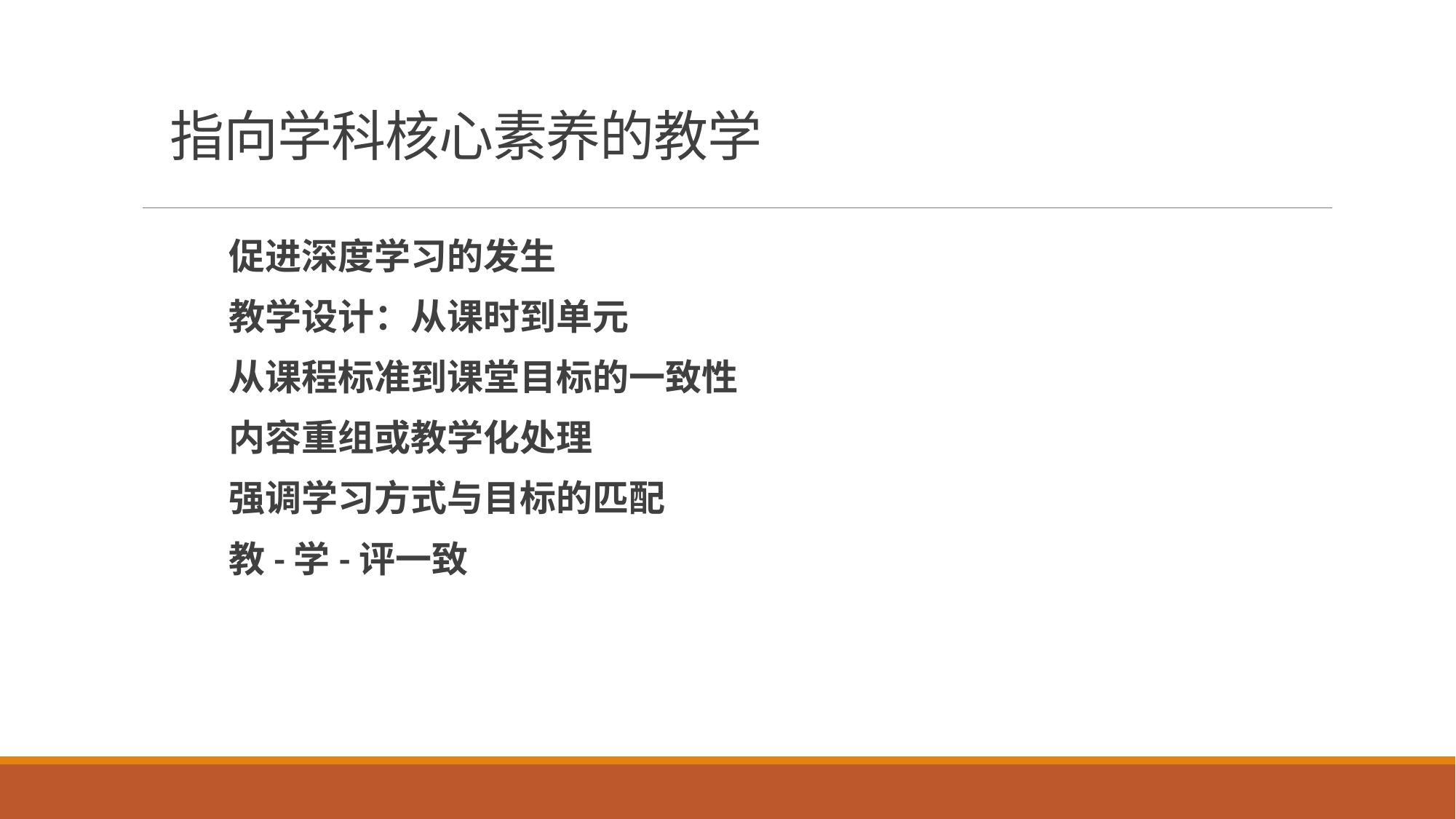

# 指向学科核心素养的教学
促进深度学习的发生
教学设计：从课时到单元
从课程标准到课堂目标的一致性
内容重组或教学化处理
强调学习方式与目标的匹配
教-学-评一致